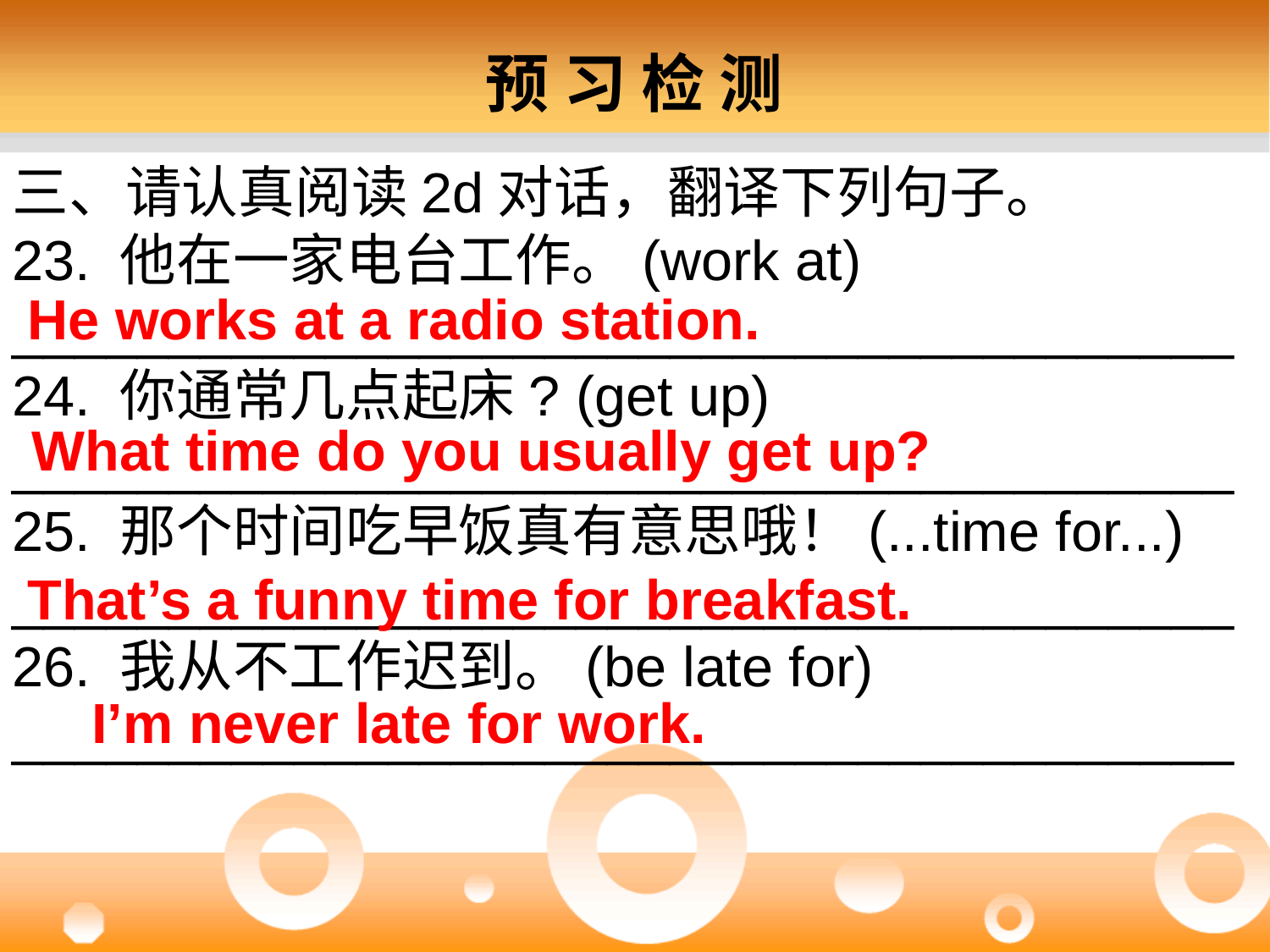

预 习 检 测
三、请认真阅读2d对话，翻译下列句子。
23. 他在一家电台工作。(work at) _______________________________________
24. 你通常几点起床? (get up) _______________________________________
25. 那个时间吃早饭真有意思哦！(...time for...) _______________________________________
26. 我从不工作迟到。(be late for) _______________________________________
He works at a radio station.
What time do you usually get up?
That’s a funny time for breakfast.
I’m never late for work.